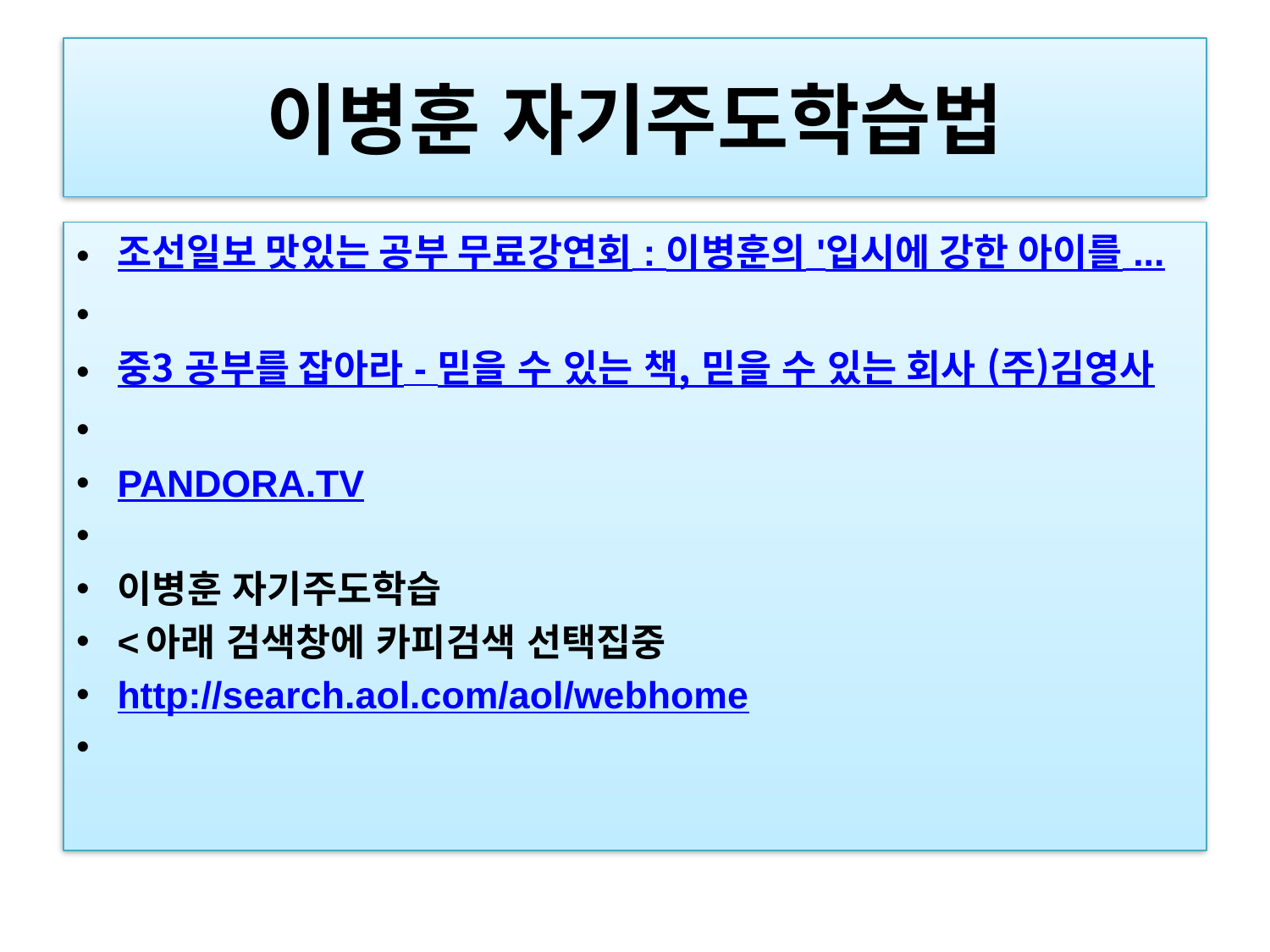

# 이병훈 자기주도학습법
조선일보 맛있는 공부 무료강연회 : 이병훈의 '입시에 강한 아이를 ...

중3 공부를 잡아라 - 믿을 수 있는 책, 믿을 수 있는 회사 (주)김영사

PANDORA.TV

이병훈 자기주도학습
<아래 검색창에 카피검색 선택집중
http://search.aol.com/aol/webhome